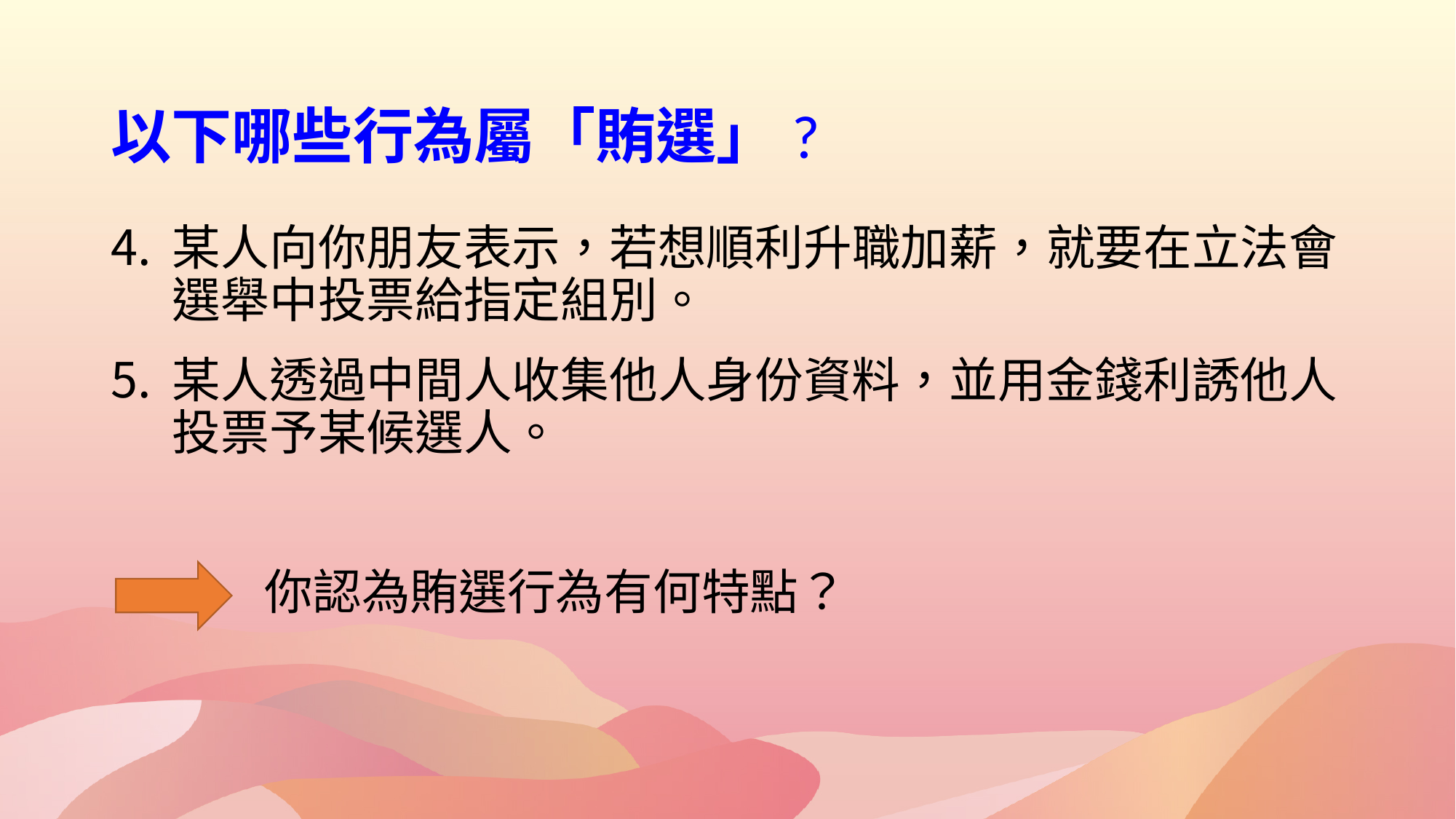

# 以下哪些行為屬「賄選」?
某人向你朋友表示，若想順利升職加薪，就要在立法會選舉中投票給指定組別。
某人透過中間人收集他人身份資料，並用金錢利誘他人投票予某候選人。

             你認為賄選行為有何特點？